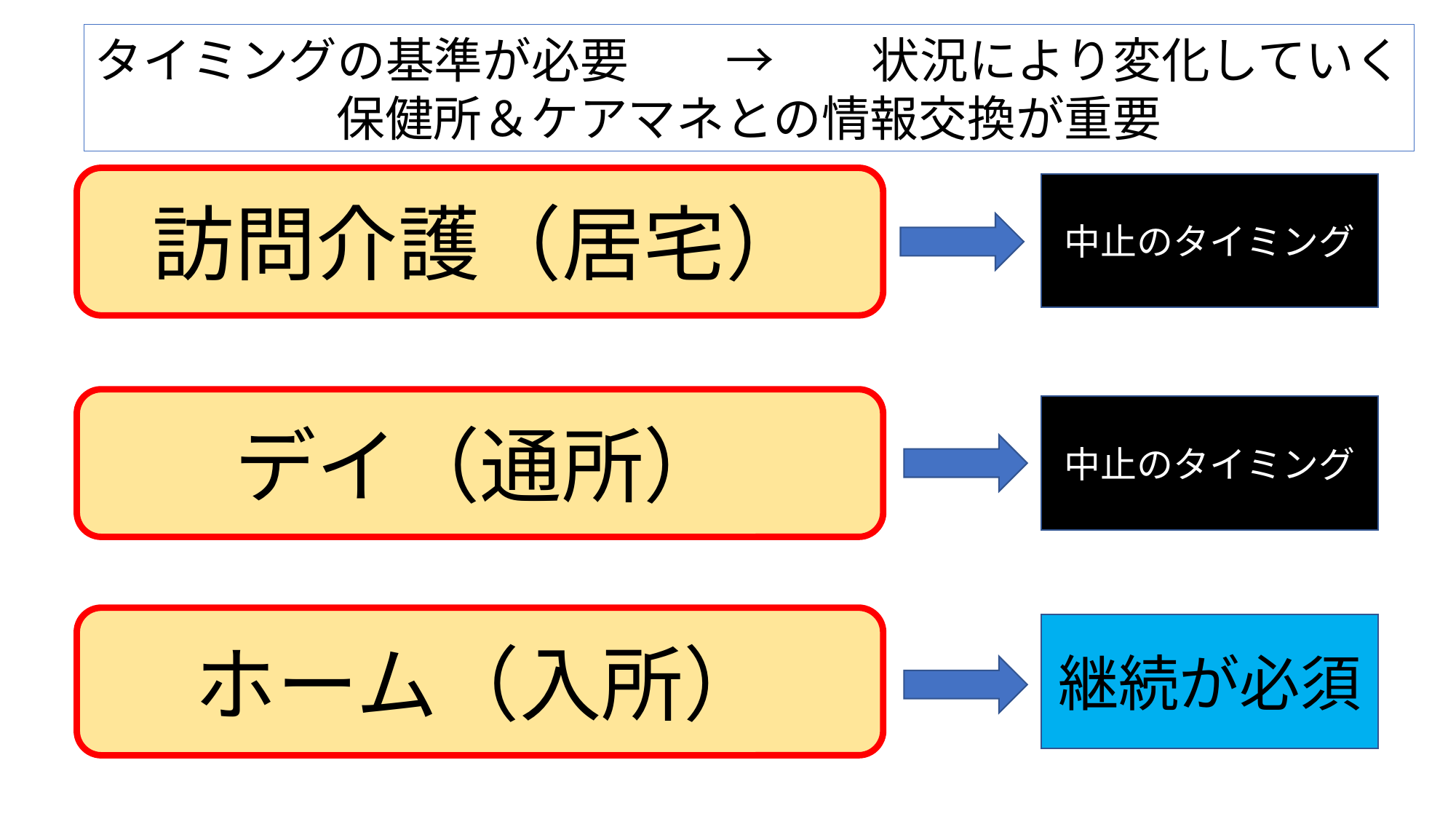

タイミングの基準が必要　　→　　状況により変化していく
保健所＆ケアマネとの情報交換が重要
訪問介護（居宅）
中止のタイミング

デイ（通所）
中止のタイミング

ホーム（入所）
継続が必須